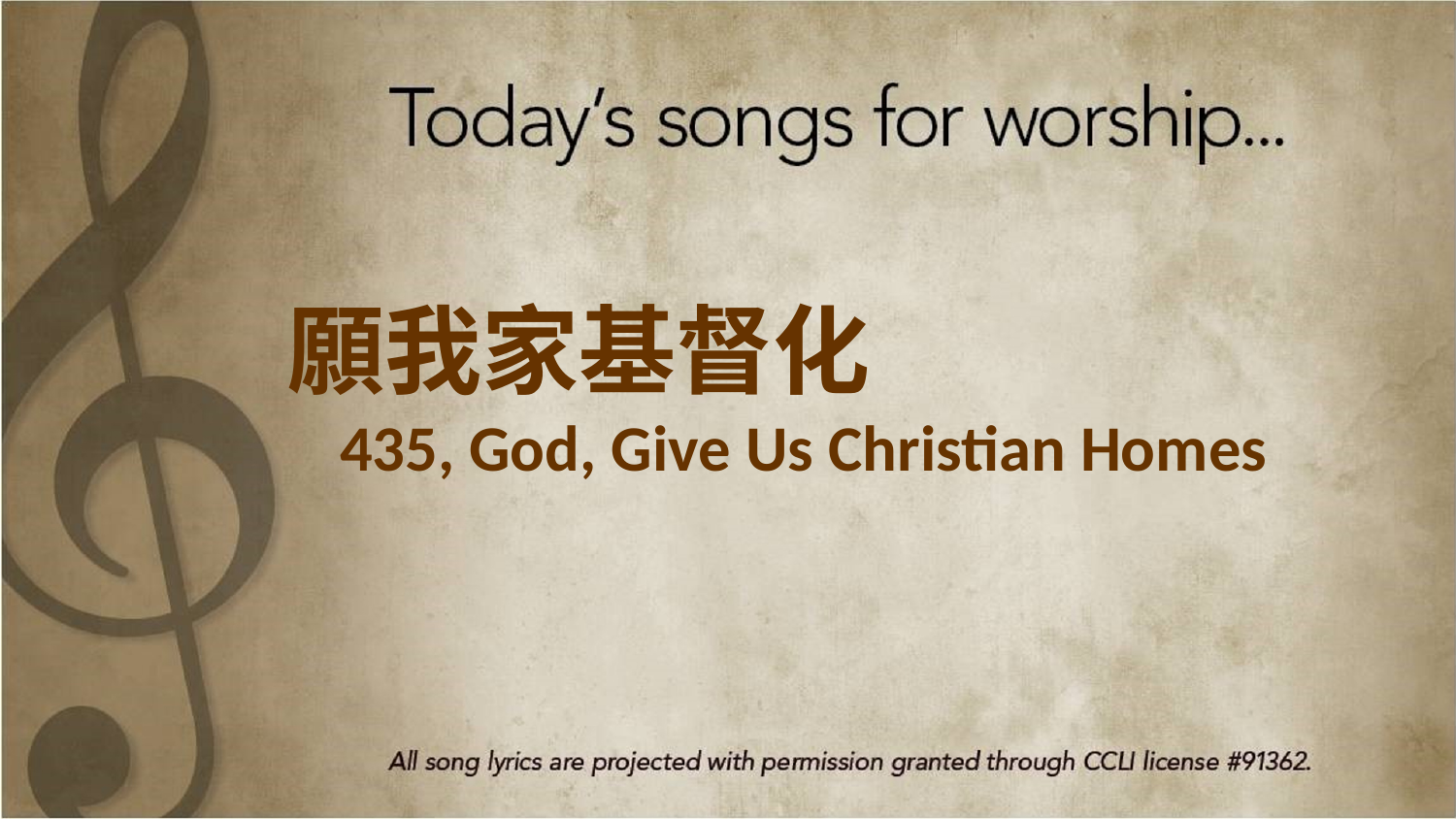

願我家基督化
435, God, Give Us Christian Homes